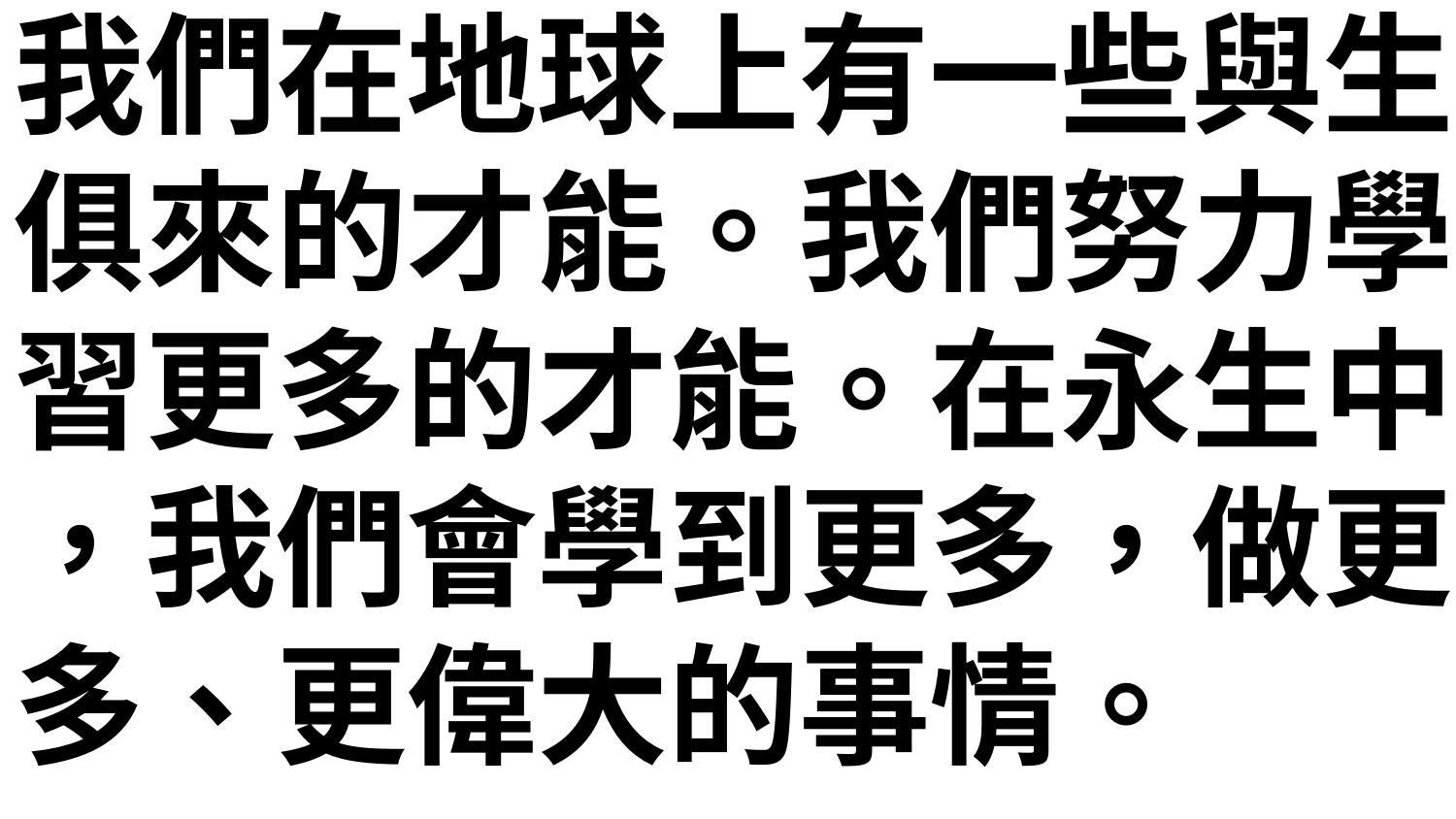

我們在地球上有一些與生俱來的才能。我們努力學習更多的才能。在永生中
，我們會學到更多，做更多、更偉大的事情。